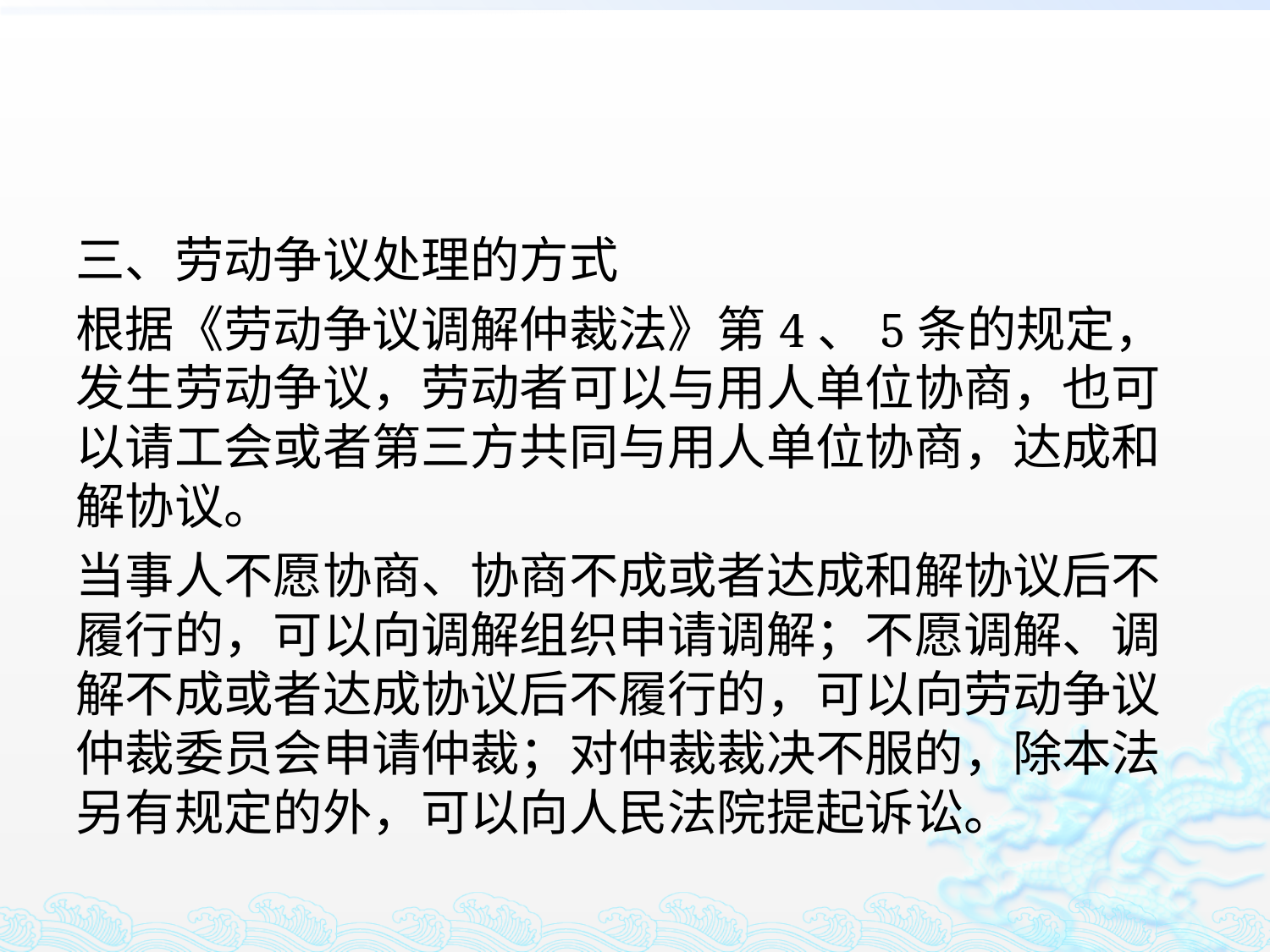

#
三、劳动争议处理的方式
根据《劳动争议调解仲裁法》第4、5条的规定，发生劳动争议，劳动者可以与用人单位协商，也可以请工会或者第三方共同与用人单位协商，达成和解协议。
当事人不愿协商、协商不成或者达成和解协议后不履行的，可以向调解组织申请调解；不愿调解、调解不成或者达成协议后不履行的，可以向劳动争议仲裁委员会申请仲裁；对仲裁裁决不服的，除本法另有规定的外，可以向人民法院提起诉讼。